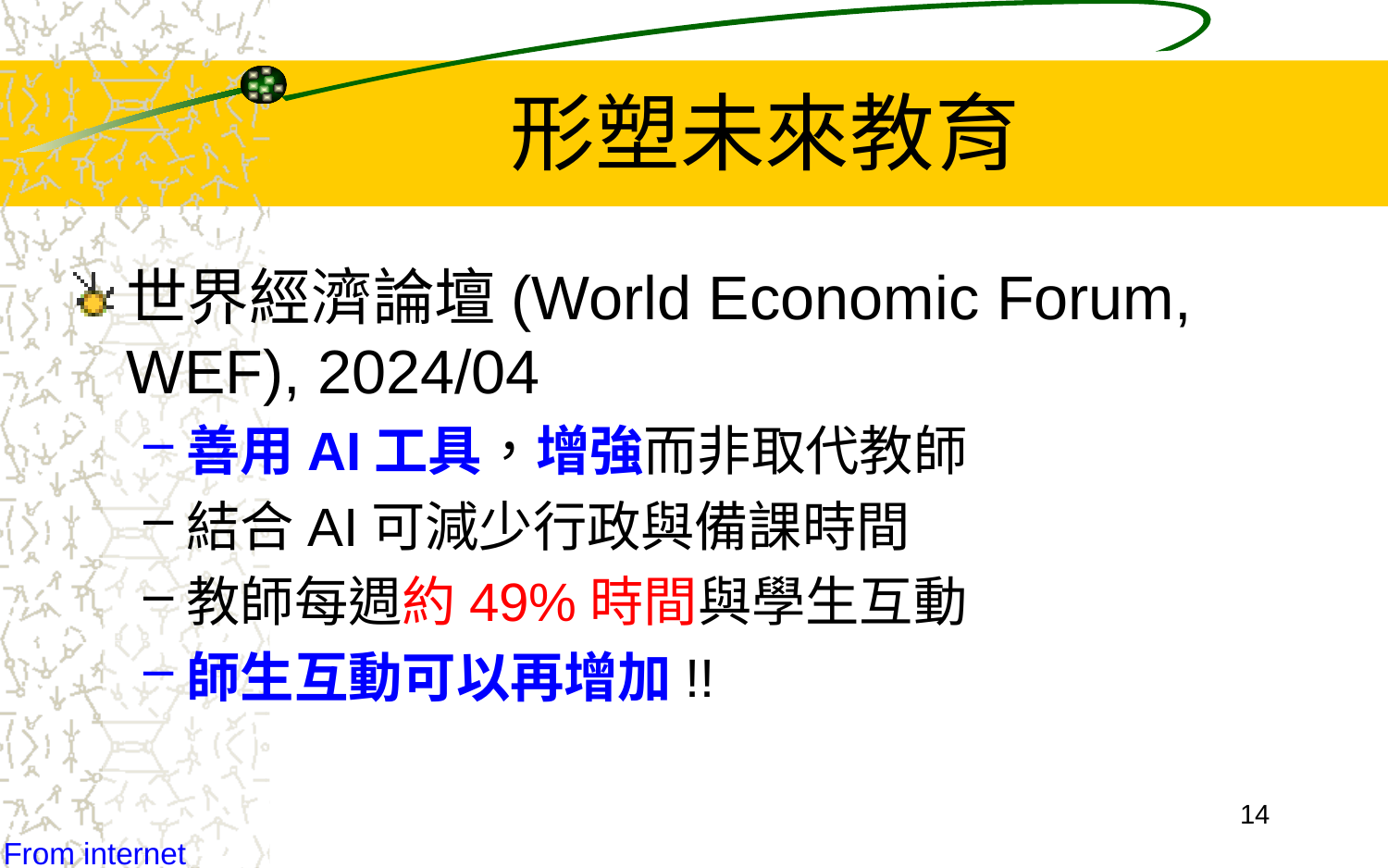

# 形塑未來教育
世界經濟論壇(World Economic Forum, WEF), 2024/04
善用AI工具，增強而非取代教師
結合AI可減少行政與備課時間
教師每週約49%時間與學生互動
師生互動可以再增加!!

14
From internet